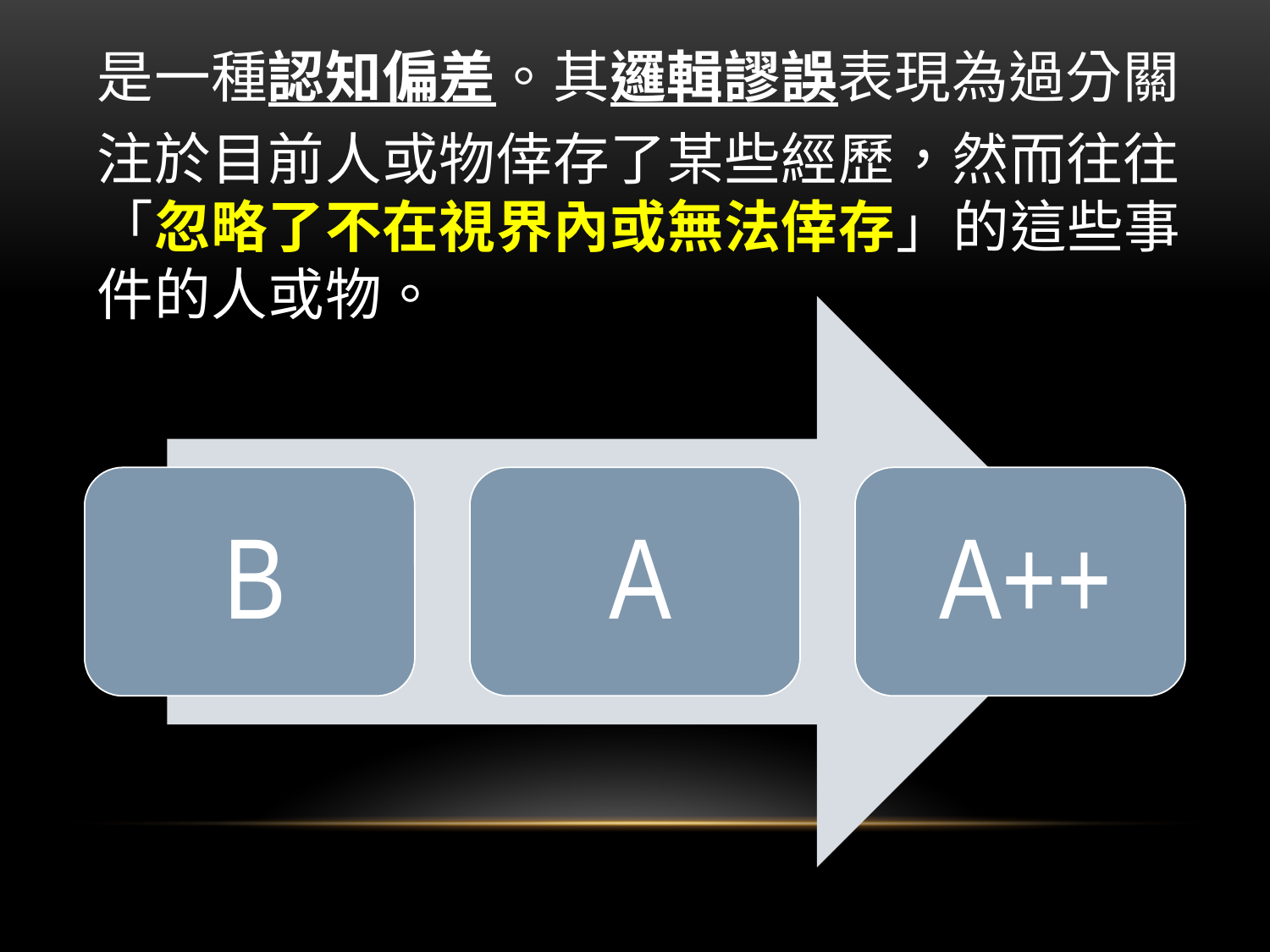

是一種認知偏差。其邏輯謬誤表現為過分關注於目前人或物倖存了某些經歷，然而往往「忽略了不在視界內或無法倖存」的這些事件的人或物。
B
A
A++